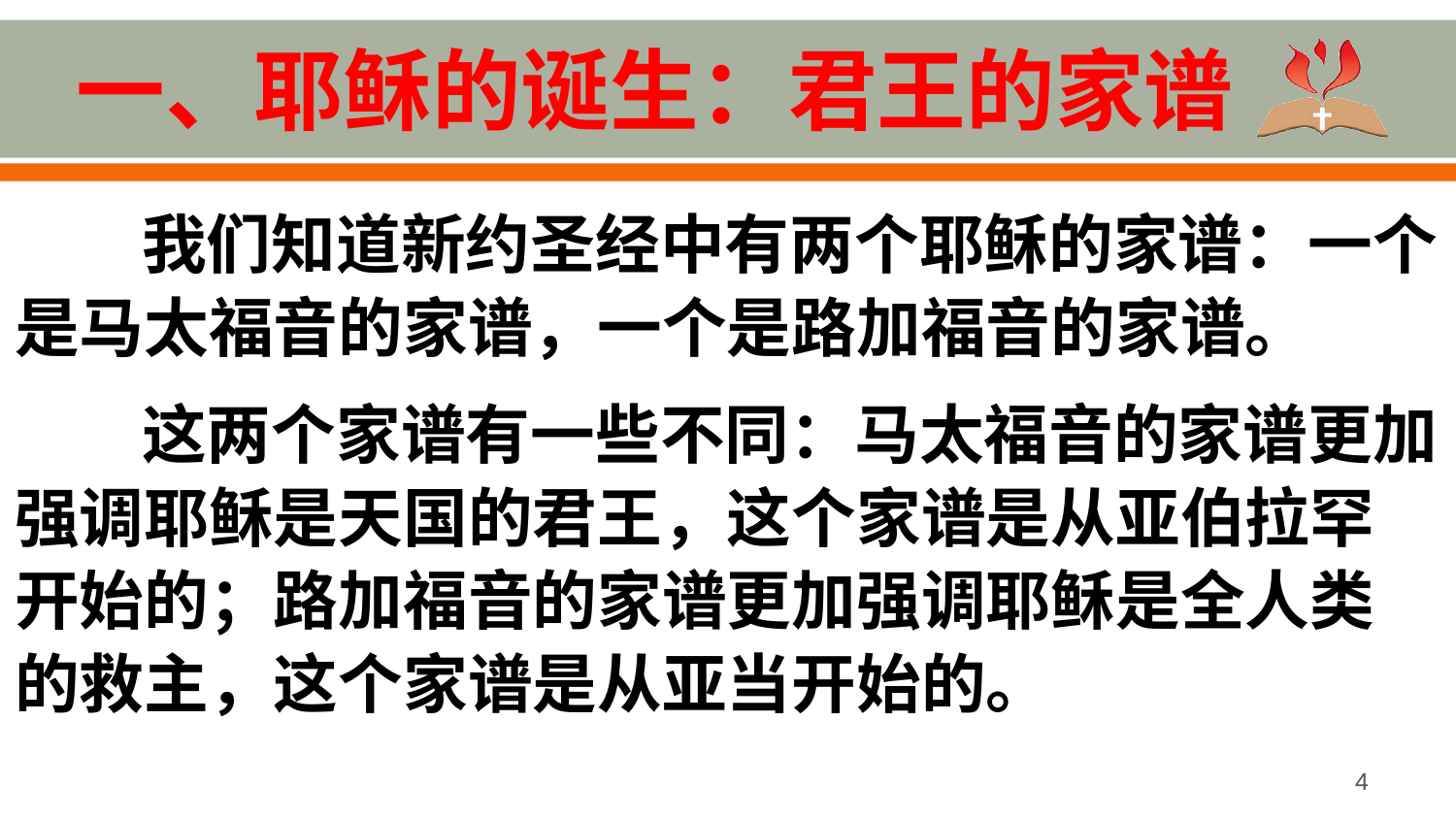

# 一、耶稣的诞生：君王的家谱
我们知道新约圣经中有两个耶稣的家谱：一个是马太福音的家谱，一个是路加福音的家谱。
这两个家谱有一些不同：马太福音的家谱更加强调耶稣是天国的君王，这个家谱是从亚伯拉罕开始的；路加福音的家谱更加强调耶稣是全人类的救主，这个家谱是从亚当开始的。

4